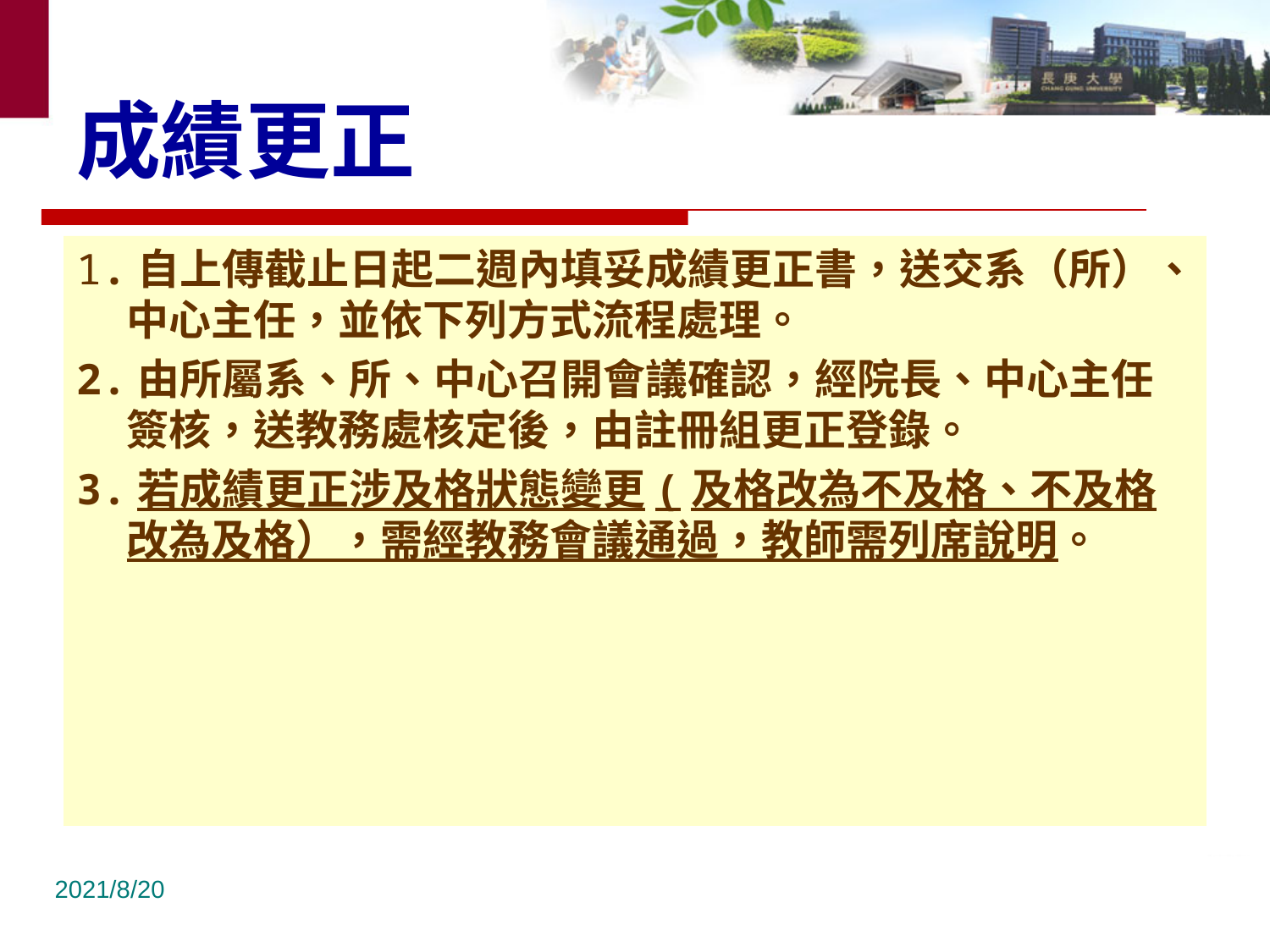

# 成績更正
1.自上傳截止日起二週內填妥成績更正書，送交系（所）、中心主任，並依下列方式流程處理。
2.由所屬系、所、中心召開會議確認，經院長、中心主任簽核，送教務處核定後，由註冊組更正登錄。
3.若成績更正涉及格狀態變更(及格改為不及格、不及格改為及格），需經教務會議通過，教師需列席說明。
2021/8/20